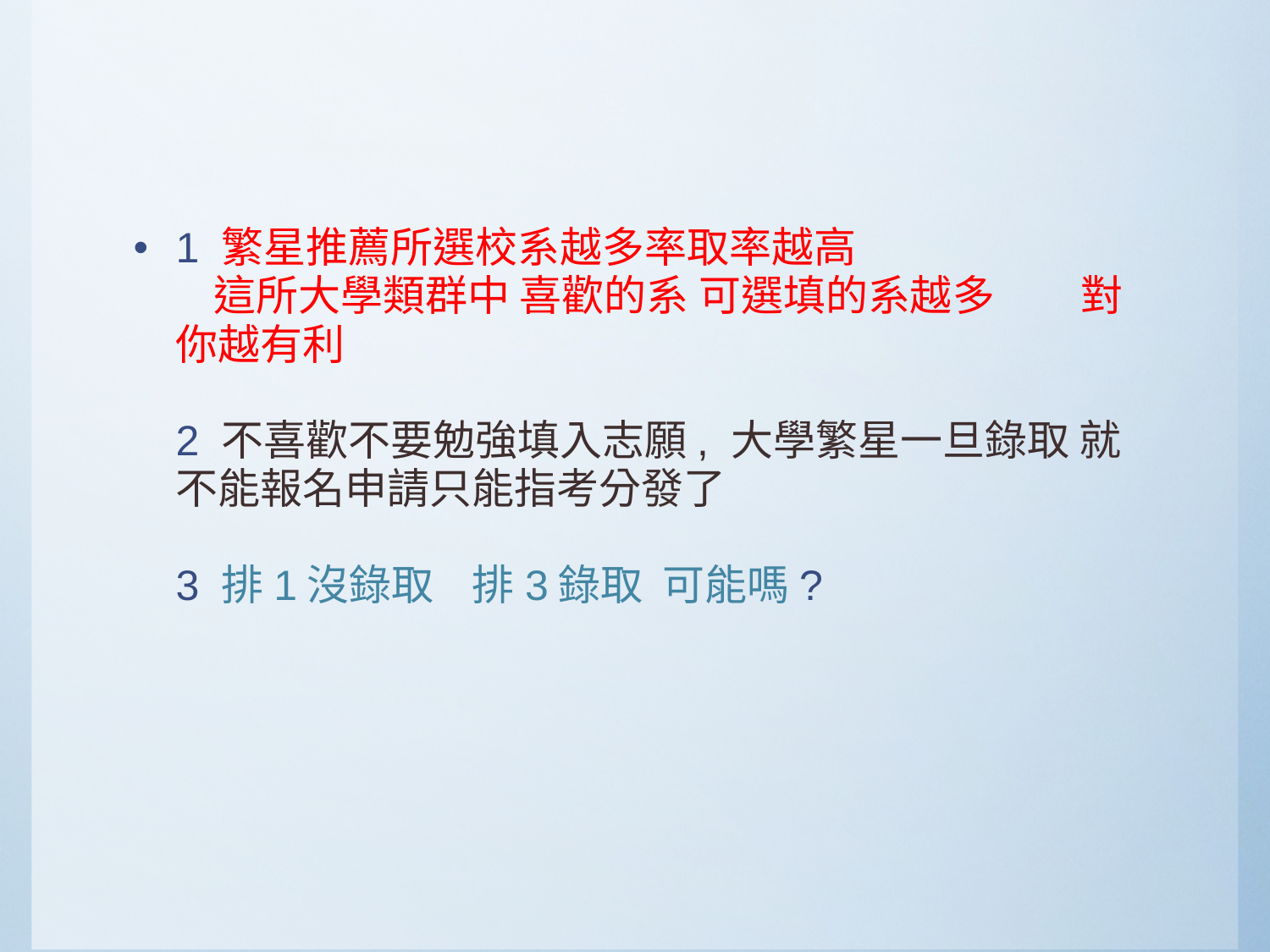

#
1 繁星推薦所選校系越多率取率越高
    這所大學類群中 喜歡的系 可選填的系越多         對你越有利
2 不喜歡不要勉強填入志願, 大學繁星一旦錄取 就不能報名申請只能指考分發了
3 排1沒錄取    排3錄取  可能嗎?